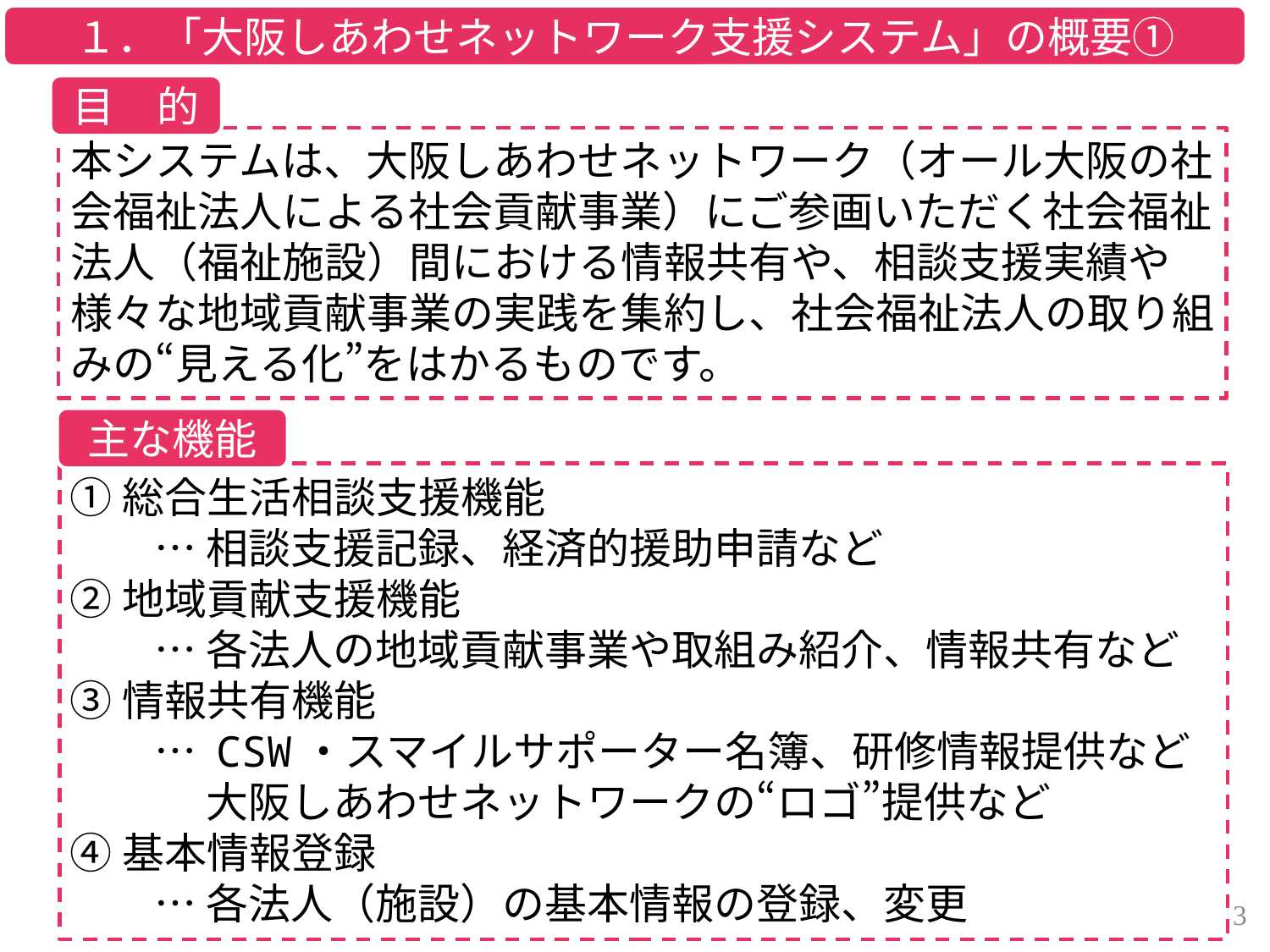

１．「大阪しあわせネットワーク支援システム」の概要①
目　的
本システムは、大阪しあわせネットワーク（オール大阪の社会福祉法人による社会貢献事業）にご参画いただく社会福祉法人（福祉施設）間における情報共有や、相談支援実績や様々な地域貢献事業の実践を集約し、社会福祉法人の取り組みの“見える化”をはかるものです。

主な機能

①総合生活相談支援機能
　　… 相談支援記録、経済的援助申請など
②地域貢献支援機能
　　… 各法人の地域貢献事業や取組み紹介、情報共有など
③情報共有機能
　　… CSW・スマイルサポーター名簿、研修情報提供など
　　　 大阪しあわせネットワークの“ロゴ”提供など
④基本情報登録
　　… 各法人（施設）の基本情報の登録、変更
3